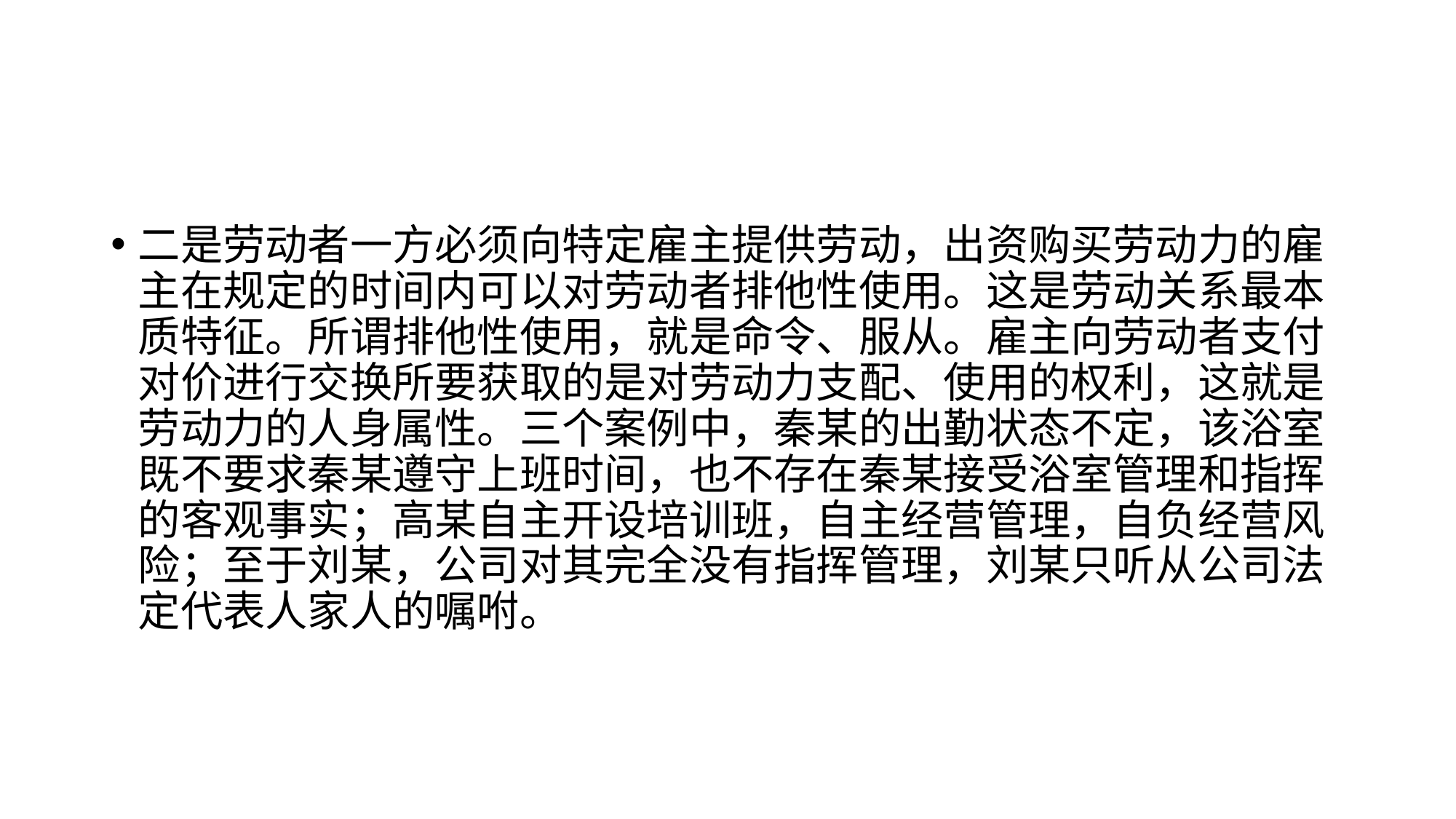

#
二是劳动者一方必须向特定雇主提供劳动，出资购买劳动力的雇主在规定的时间内可以对劳动者排他性使用。这是劳动关系最本质特征。所谓排他性使用，就是命令、服从。雇主向劳动者支付对价进行交换所要获取的是对劳动力支配、使用的权利，这就是劳动力的人身属性。三个案例中，秦某的出勤状态不定，该浴室既不要求秦某遵守上班时间，也不存在秦某接受浴室管理和指挥的客观事实；高某自主开设培训班，自主经营管理，自负经营风险；至于刘某，公司对其完全没有指挥管理，刘某只听从公司法定代表人家人的嘱咐。